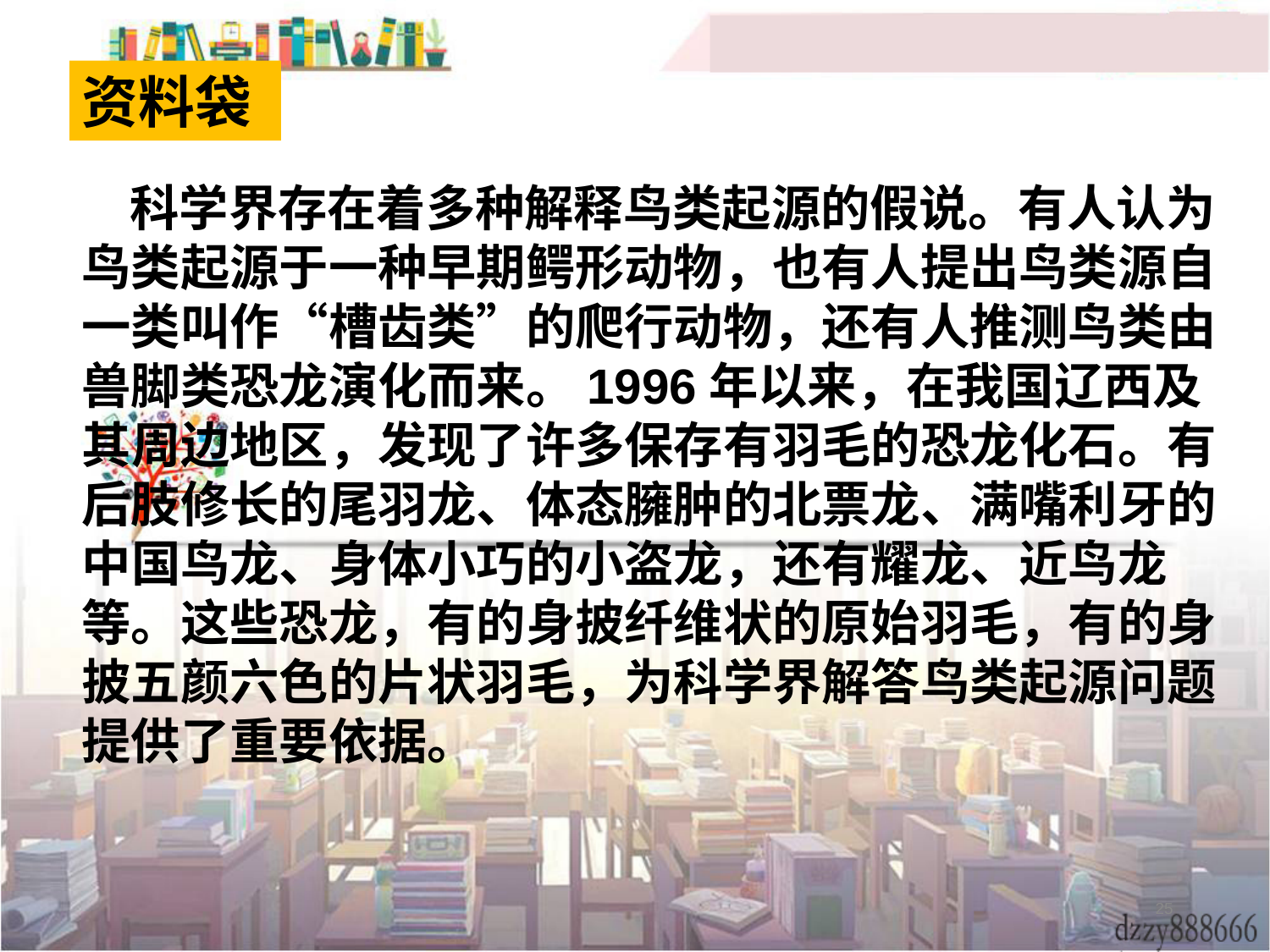

资料袋
    科学界存在着多种解释鸟类起源的假说。有人认为鸟类起源于一种早期鳄形动物，也有人提出鸟类源自一类叫作“槽齿类”的爬行动物，还有人推测鸟类由兽脚类恐龙演化而来。1996年以来，在我国辽西及其周边地区，发现了许多保存有羽毛的恐龙化石。有后肢修长的尾羽龙、体态臃肿的北票龙、满嘴利牙的中国鸟龙、身体小巧的小盗龙，还有耀龙、近鸟龙等。这些恐龙，有的身披纤维状的原始羽毛，有的身披五颜六色的片状羽毛，为科学界解答鸟类起源问题提供了重要依据。
25